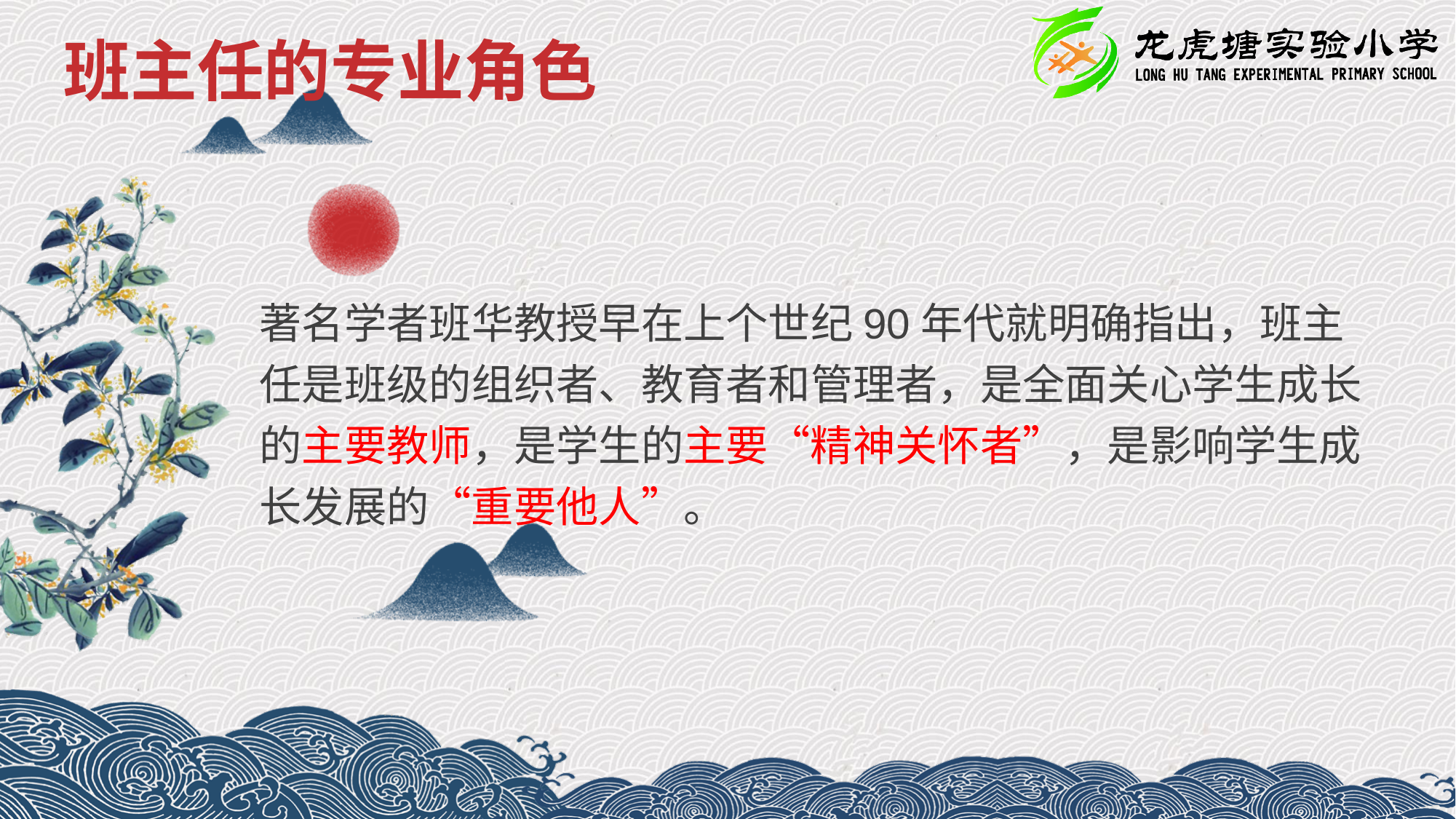

班主任的专业角色
著名学者班华教授早在上个世纪90年代就明确指出，班主任是班级的组织者、教育者和管理者，是全面关心学生成长的主要教师，是学生的主要“精神关怀者”，是影响学生成长发展的“重要他人”。